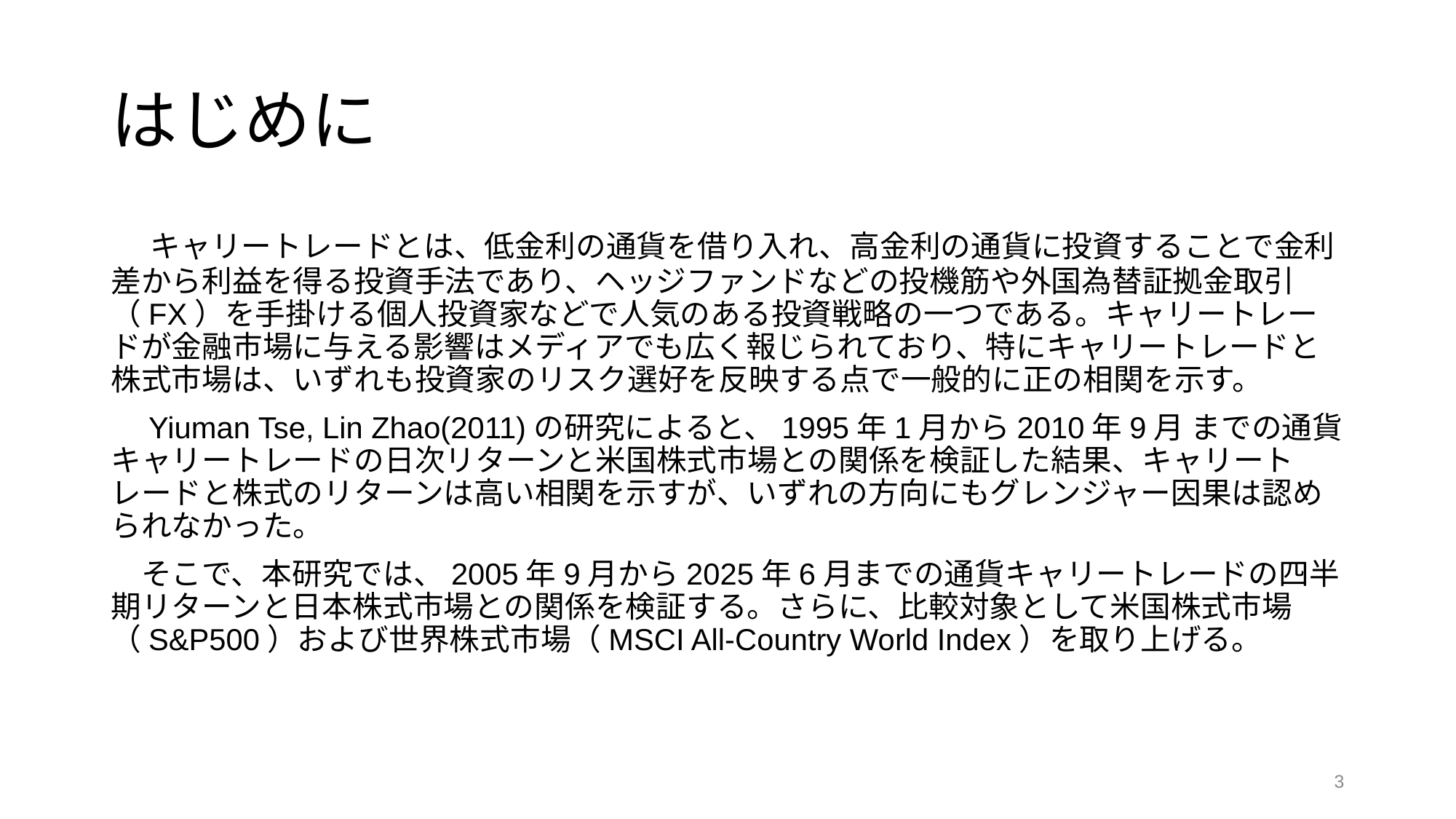

# はじめに
　キャリートレードとは、低金利の通貨を借り入れ、高金利の通貨に投資することで金利差から利益を得る投資手法であり、ヘッジファンドなどの投機筋や外国為替証拠金取引（FX）を手掛ける個人投資家などで人気のある投資戦略の一つである。キャリートレードが金融市場に与える影響はメディアでも広く報じられており、特にキャリートレードと株式市場は、いずれも投資家のリスク選好を反映する点で一般的に正の相関を示す。
　Yiuman Tse, Lin Zhao(2011)の研究によると、1995年1月から2010年9月 までの通貨キャリートレードの日次リターンと米国株式市場との関係を検証した結果、キャリートレードと株式のリターンは高い相関を示すが、いずれの方向にもグレンジャー因果は認められなかった。
　そこで、本研究では、2005年9月から2025年6月までの通貨キャリートレードの四半期リターンと日本株式市場との関係を検証する。さらに、比較対象として米国株式市場（S&P500）および世界株式市場（MSCI All-Country World Index）を取り上げる。

3